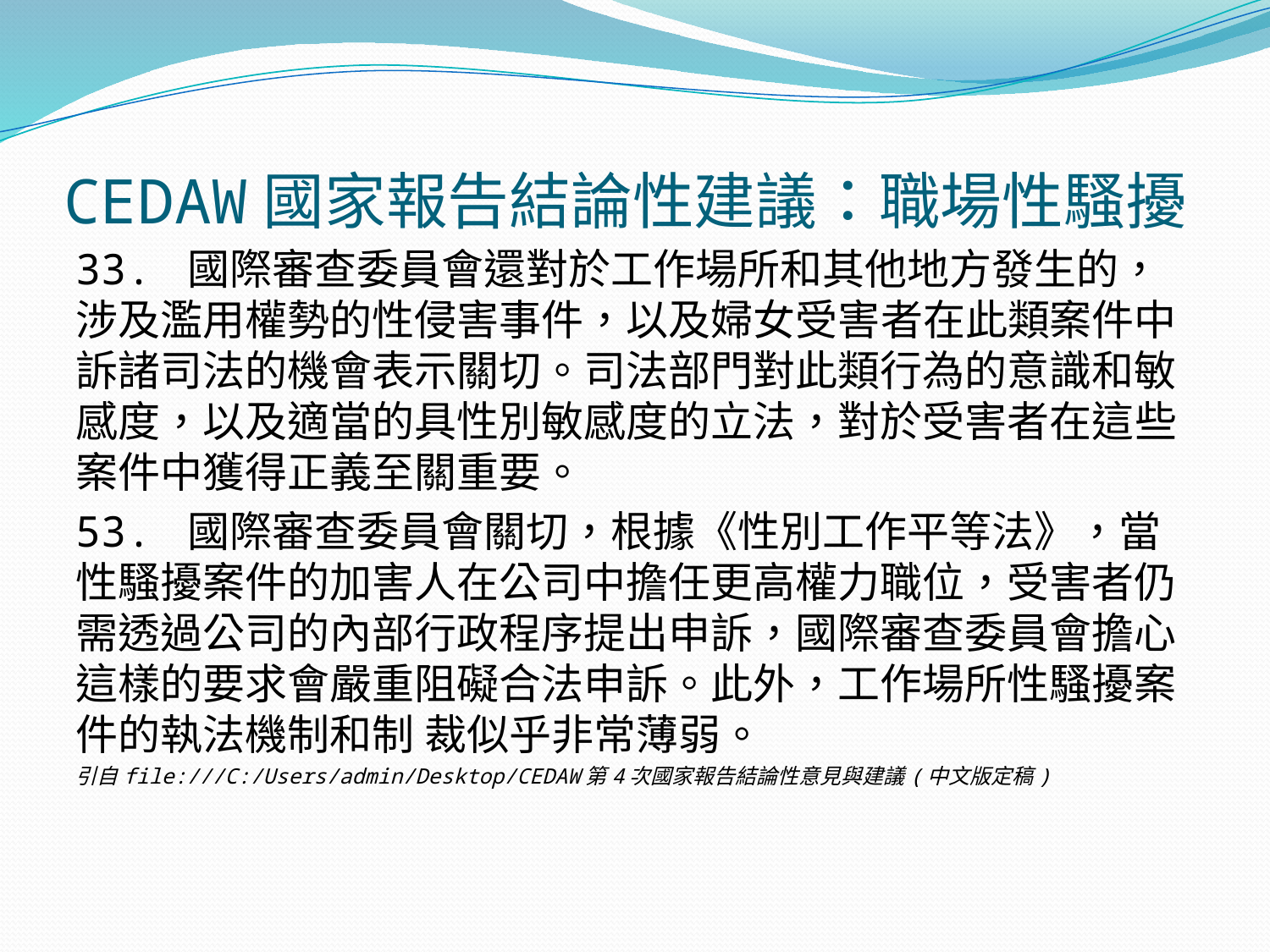

# CEDAW國家報告結論性建議：職場性騷擾
33. 國際審查委員會還對於工作場所和其他地方發生的，涉及濫用權勢的性侵害事件，以及婦女受害者在此類案件中訴諸司法的機會表示關切。司法部門對此類行為的意識和敏感度，以及適當的具性別敏感度的立法，對於受害者在這些案件中獲得正義至關重要。
53. 國際審查委員會關切，根據《性別工作平等法》，當性騷擾案件的加害人在公司中擔任更高權力職位，受害者仍需透過公司的內部行政程序提出申訴，國際審查委員會擔心這樣的要求會嚴重阻礙合法申訴。此外，工作場所性騷擾案件的執法機制和制 裁似乎非常薄弱。
引自file:///C:/Users/admin/Desktop/CEDAW第4次國家報告結論性意見與建議(中文版定稿)